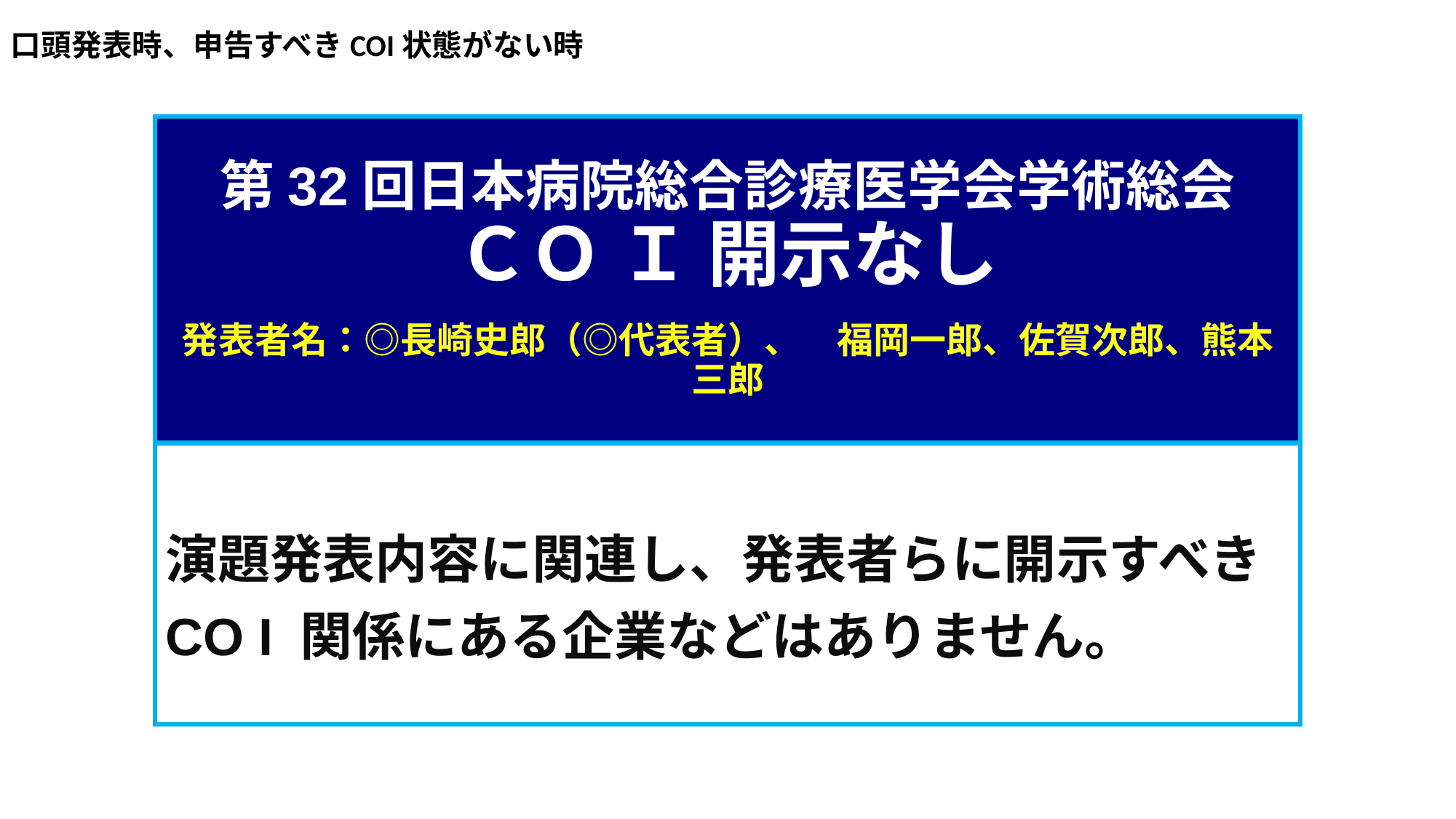

口頭発表時、申告すべきCOI状態がない時
# 第32回日本病院総合診療医学会学術総会 ＣＯ Ｉ 開示なし 　 発表者名：◎長崎史郎（◎代表者）、　福岡一郎、佐賀次郎、熊本三郎

演題発表内容に関連し、発表者らに開示すべき
CO I 関係にある企業などはありません。